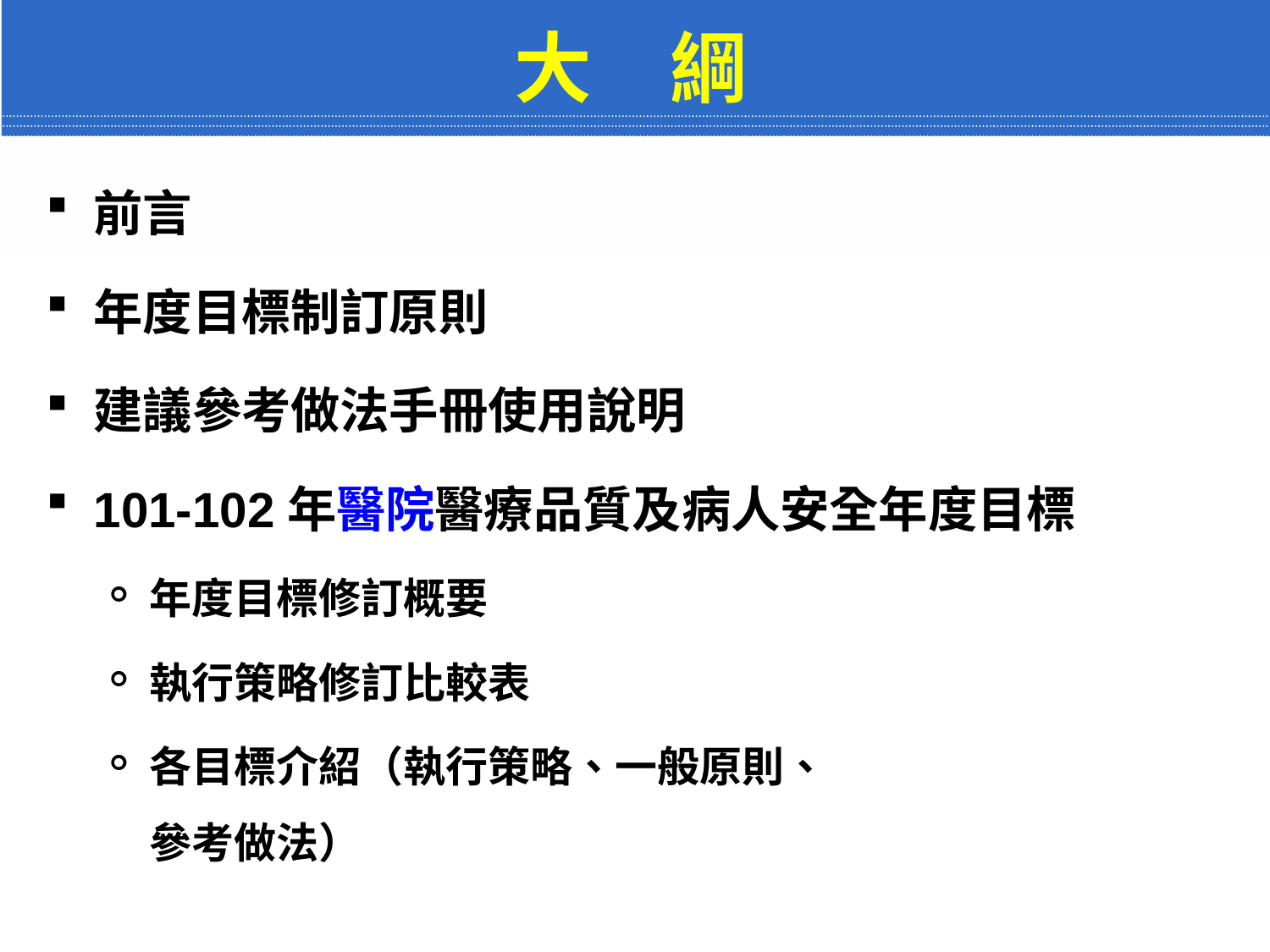

# 大　綱
前言
年度目標制訂原則
建議參考做法手冊使用說明
101-102年醫院醫療品質及病人安全年度目標
年度目標修訂概要
執行策略修訂比較表
各目標介紹（執行策略、一般原則、
參考做法）